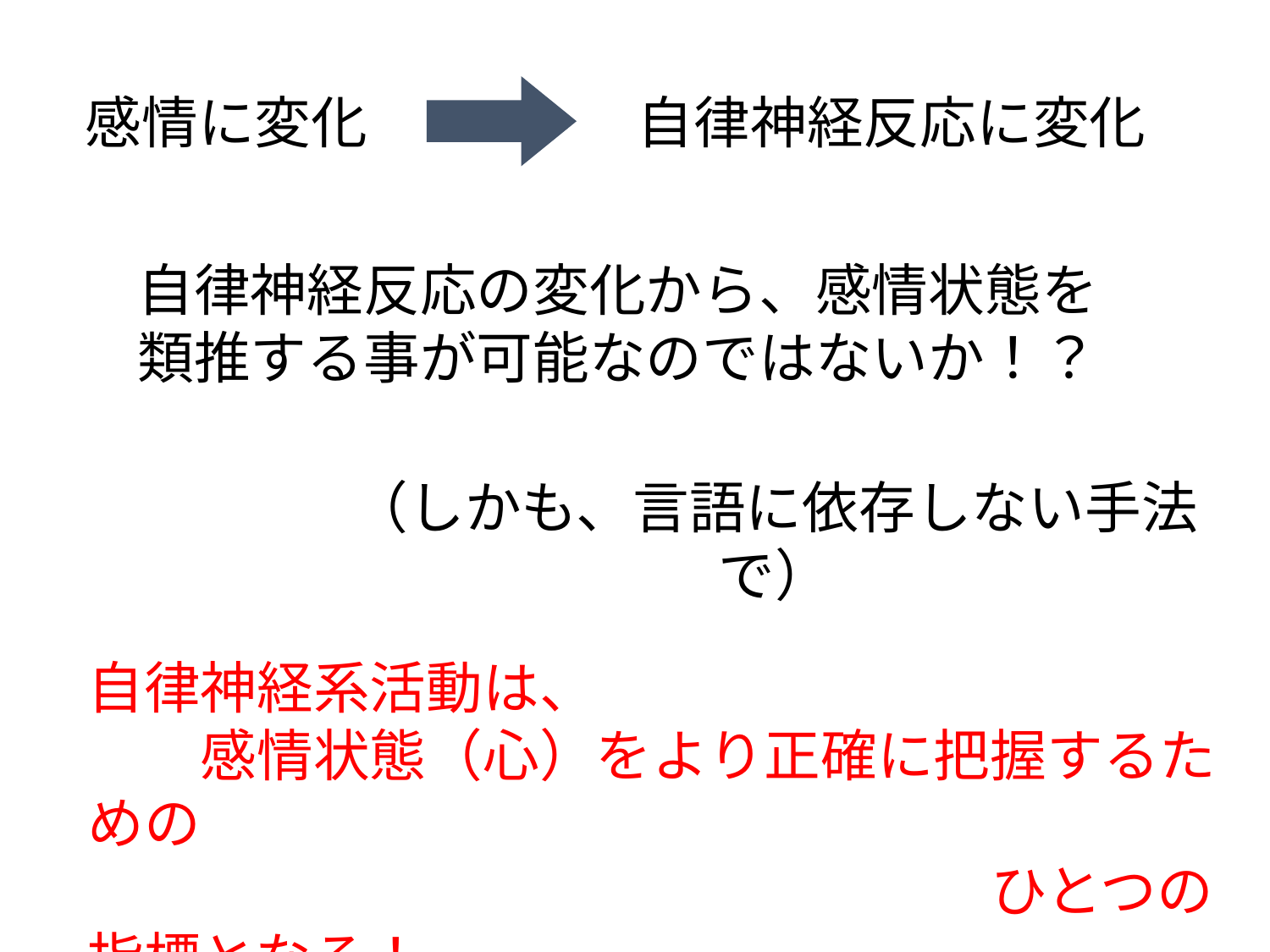

感情に変化
自律神経反応に変化
自律神経反応の変化から、感情状態を類推する事が可能なのではないか！？
（しかも、言語に依存しない手法で）
自律神経系活動は、
　　感情状態（心）をより正確に把握するための
　　　　　　　　　　　　　　　　ひとつの指標となる！